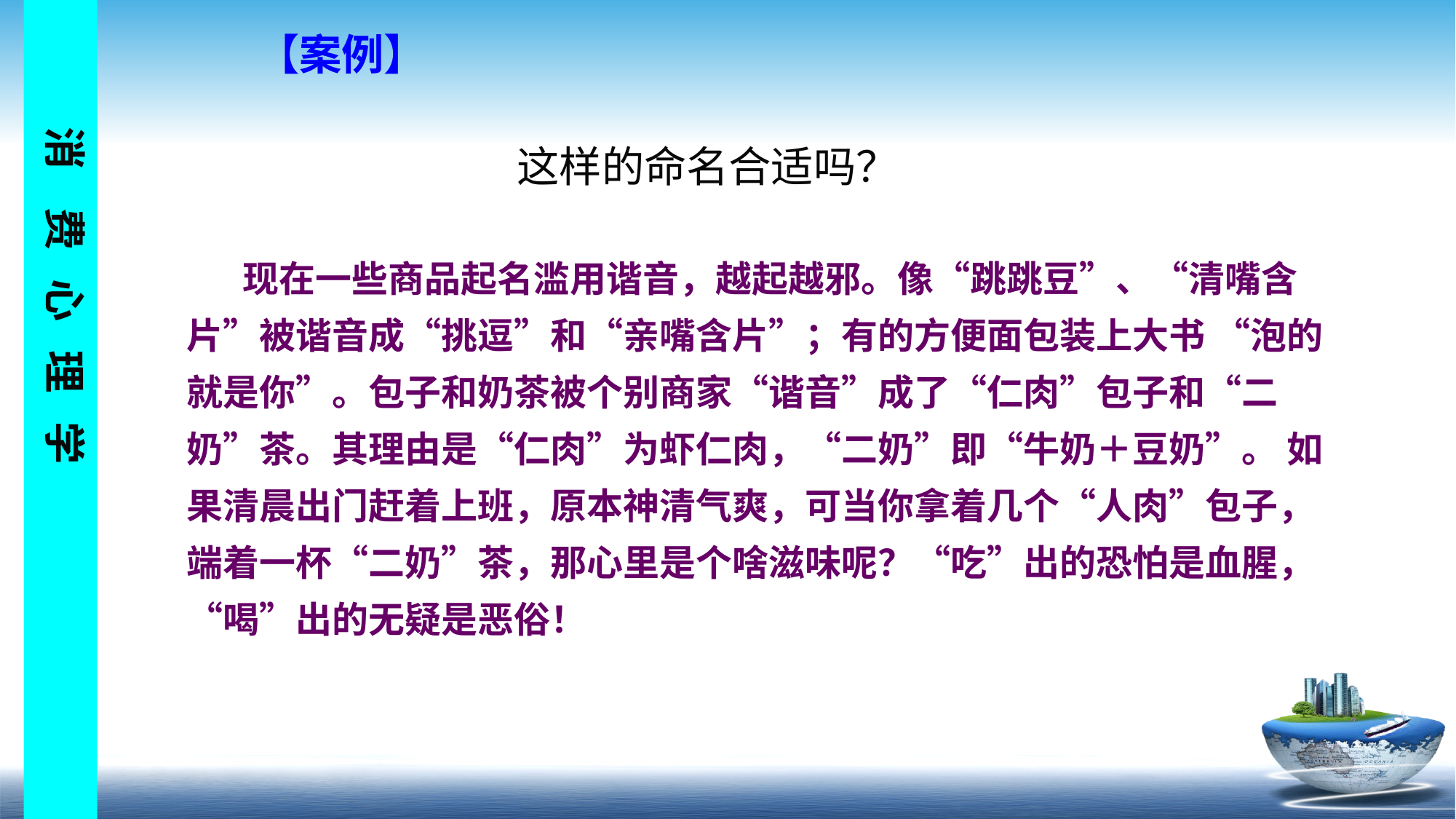

【案例】
 这样的命名合适吗？
        现在一些商品起名滥用谐音，越起越邪。像“跳跳豆”、“清嘴含片”被谐音成“挑逗”和“亲嘴含片”；有的方便面包装上大书 “泡的就是你”。包子和奶茶被个别商家“谐音”成了“仁肉”包子和“二奶”茶。其理由是“仁肉”为虾仁肉，“二奶”即“牛奶＋豆奶”。 如果清晨出门赶着上班，原本神清气爽，可当你拿着几个“人肉”包子，端着一杯“二奶”茶，那心里是个啥滋味呢？“吃”出的恐怕是血腥，“喝”出的无疑是恶俗！